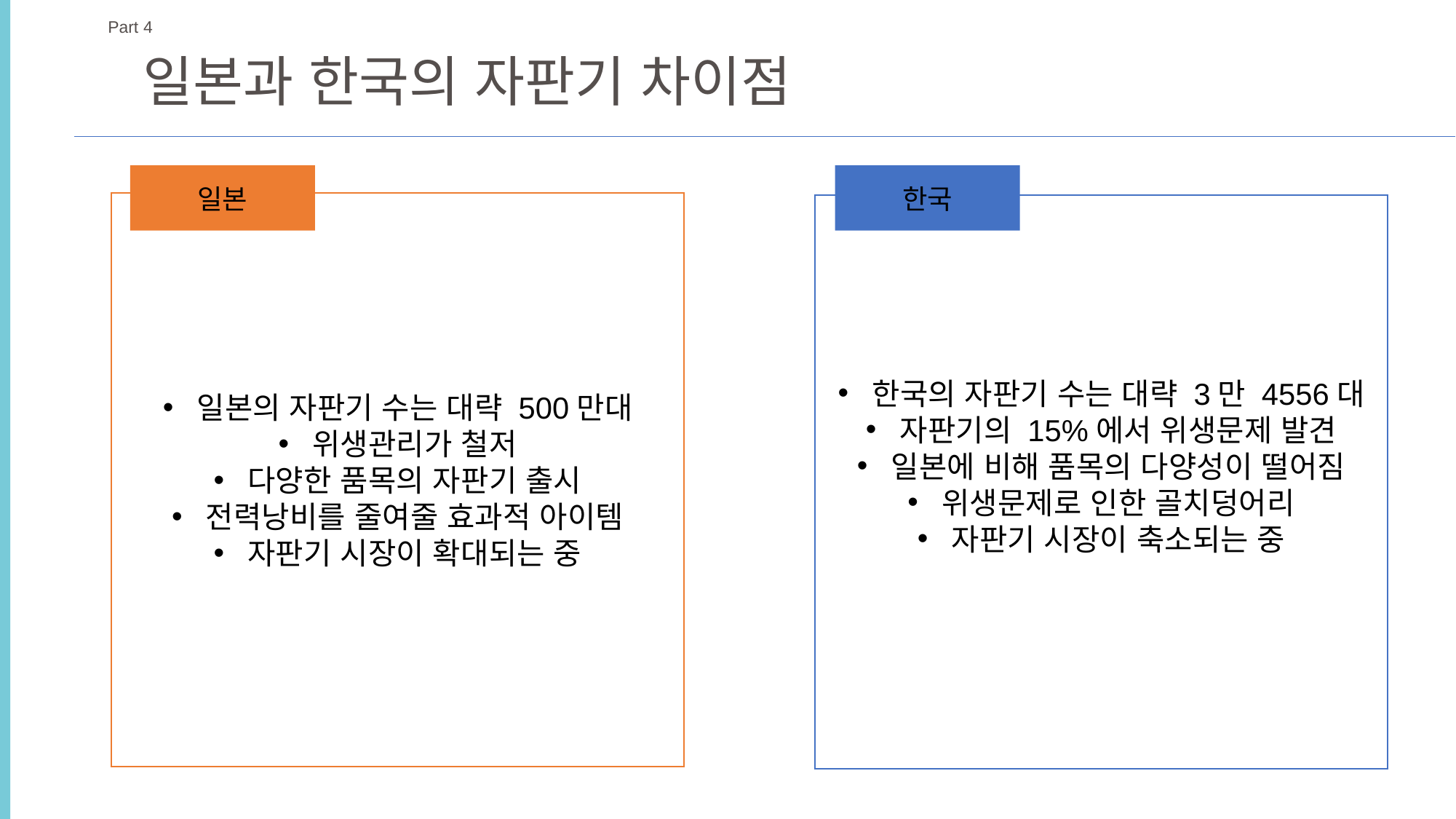

Part 4
일본과 한국의 자판기 차이점
일본
한국
일본의 자판기 수는 대략 500만대
위생관리가 철저
다양한 품목의 자판기 출시
전력낭비를 줄여줄 효과적 아이템
자판기 시장이 확대되는 중
한국의 자판기 수는 대략 3만 4556대
자판기의 15%에서 위생문제 발견
일본에 비해 품목의 다양성이 떨어짐
위생문제로 인한 골치덩어리
자판기 시장이 축소되는 중